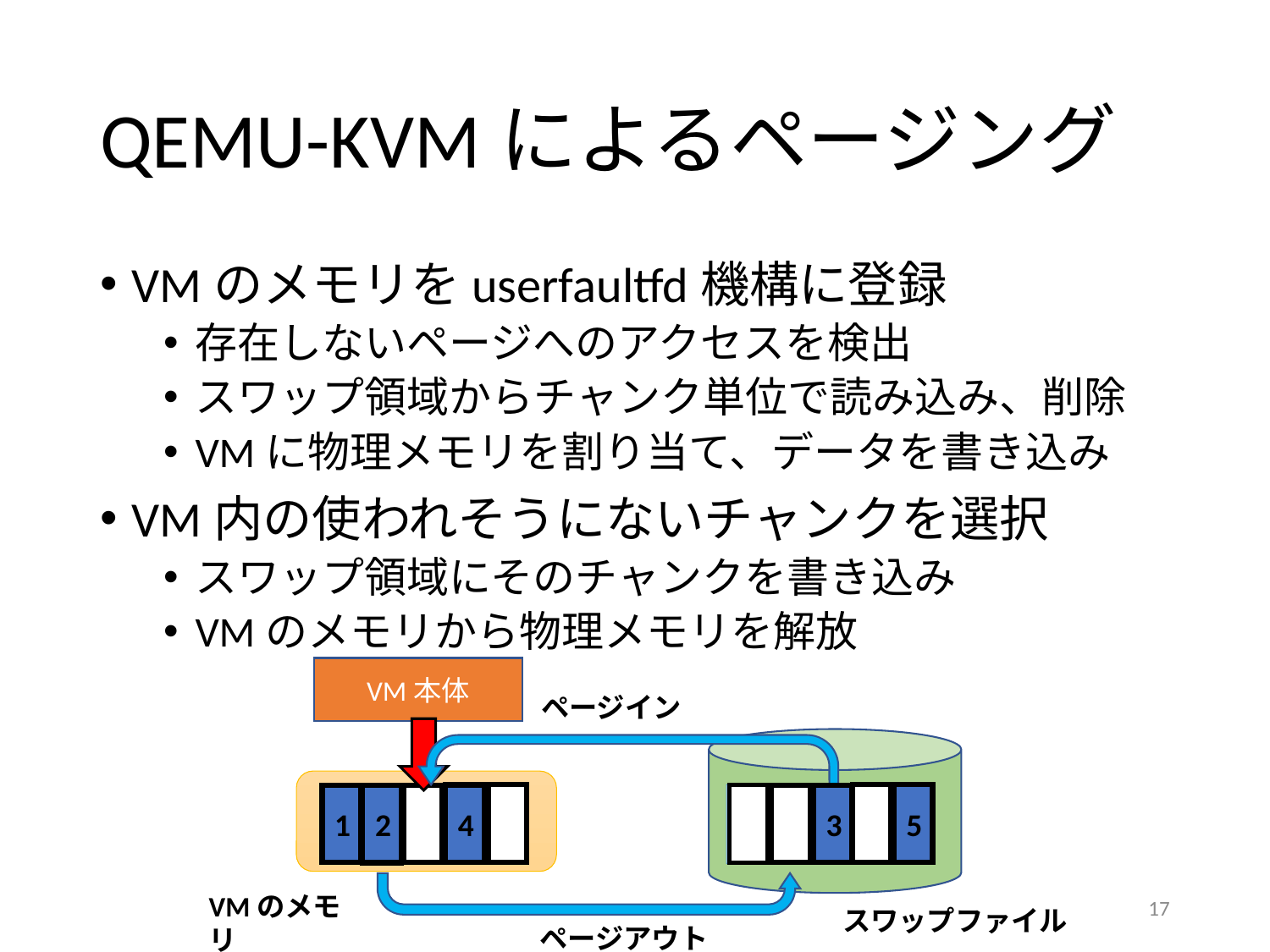

# QEMU-KVMによるページング
VMのメモリをuserfaultfd機構に登録
存在しないページへのアクセスを検出
スワップ領域からチャンク単位で読み込み、削除
VMに物理メモリを割り当て、データを書き込み
VM内の使われそうにないチャンクを選択
スワップ領域にそのチャンクを書き込み
VMのメモリから物理メモリを解放

VM本体
ページイン
ディスク

5

4

3
1

2

17
VMのメモリ
スワップファイル
ページアウト